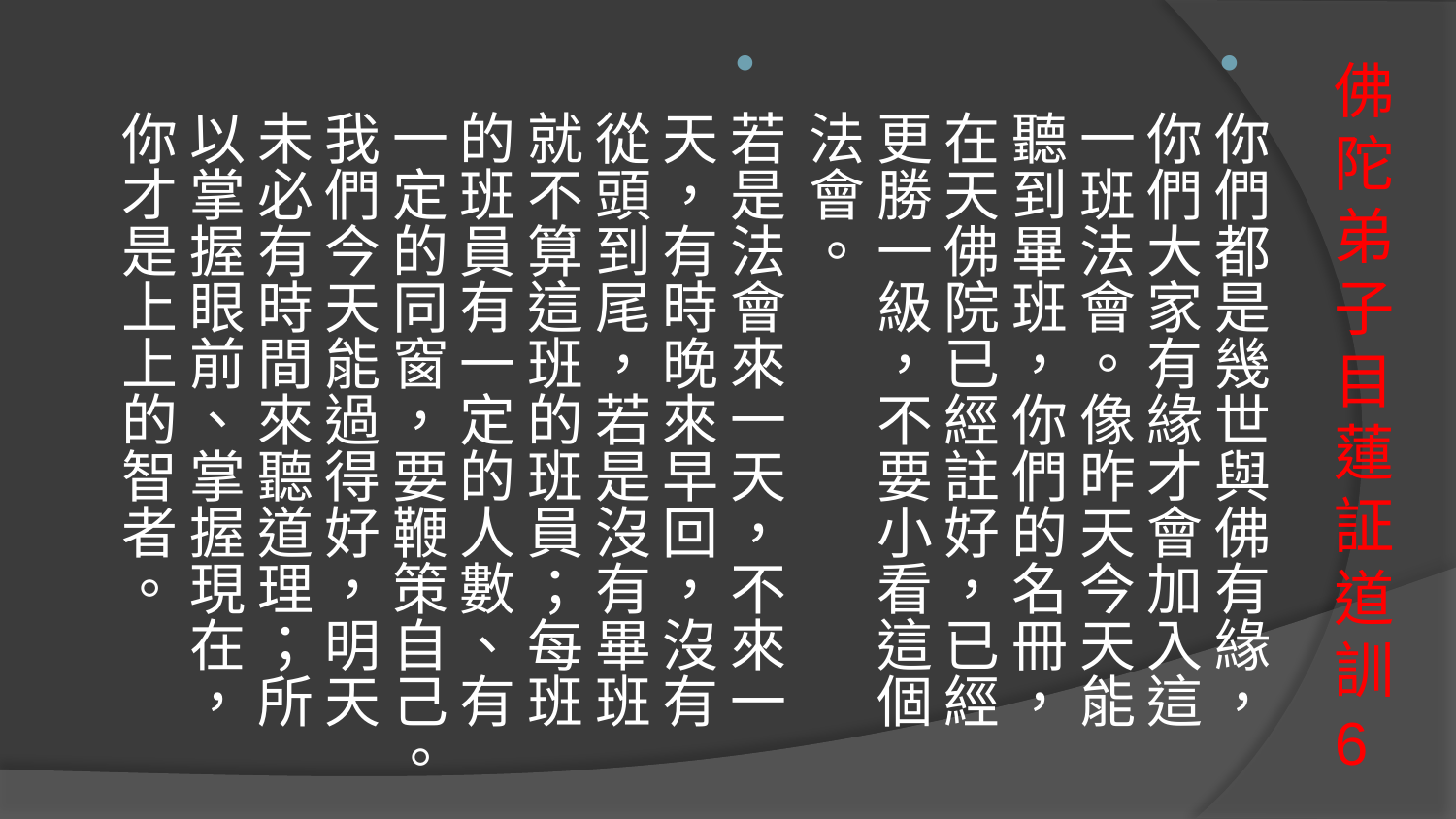

你們都是幾世與佛有緣，你們大家有緣才會加入這一班法會。像昨天今天能聽到畢班，你們的名冊，在天佛院已經註好，已經更勝一級，不要小看這個法會。
若是法會來一天，不來一天，有時晚來早回，沒有從頭到尾，若是沒有畢班就不算這班的班員；每班的班員有一定的人數、有一定的同窗，要鞭策自己。我們今天能過得好，明天未必有時間來聽道理；所以掌握眼前、掌握現在，你才是上上的智者。

# 佛陀弟子目蓮証道訓6